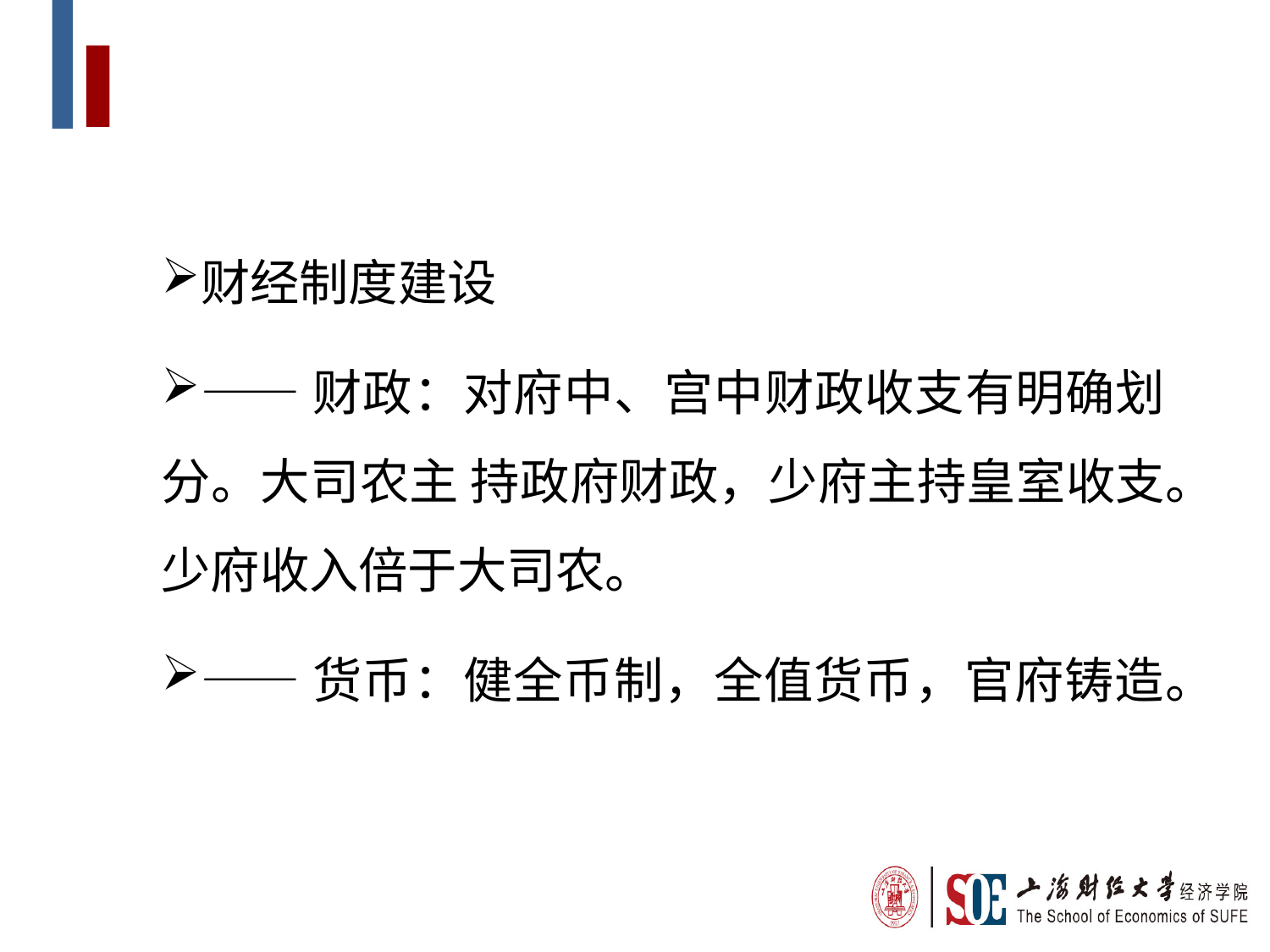

财经制度建设
——财政：对府中、宫中财政收支有明确划分。大司农主 持政府财政，少府主持皇室收支。少府收入倍于大司农。
——货币：健全币制，全值货币，官府铸造。